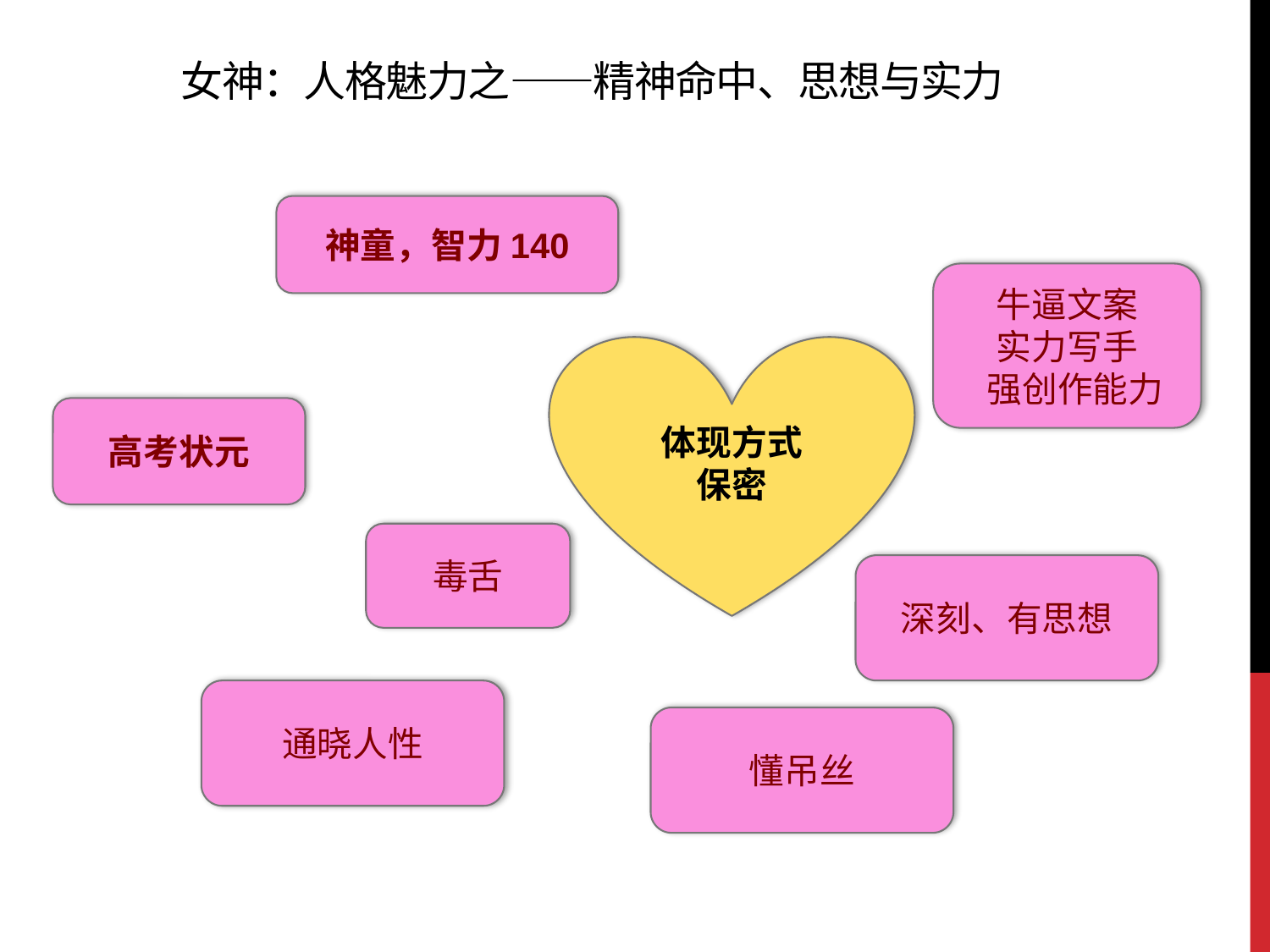

# 女神：人格魅力之——精神命中、思想与实力

神童，智力140

牛逼文案
实力写手
 强创作能力
体现方式
保密
高考状元
毒舌
深刻、有思想
通晓人性
懂吊丝